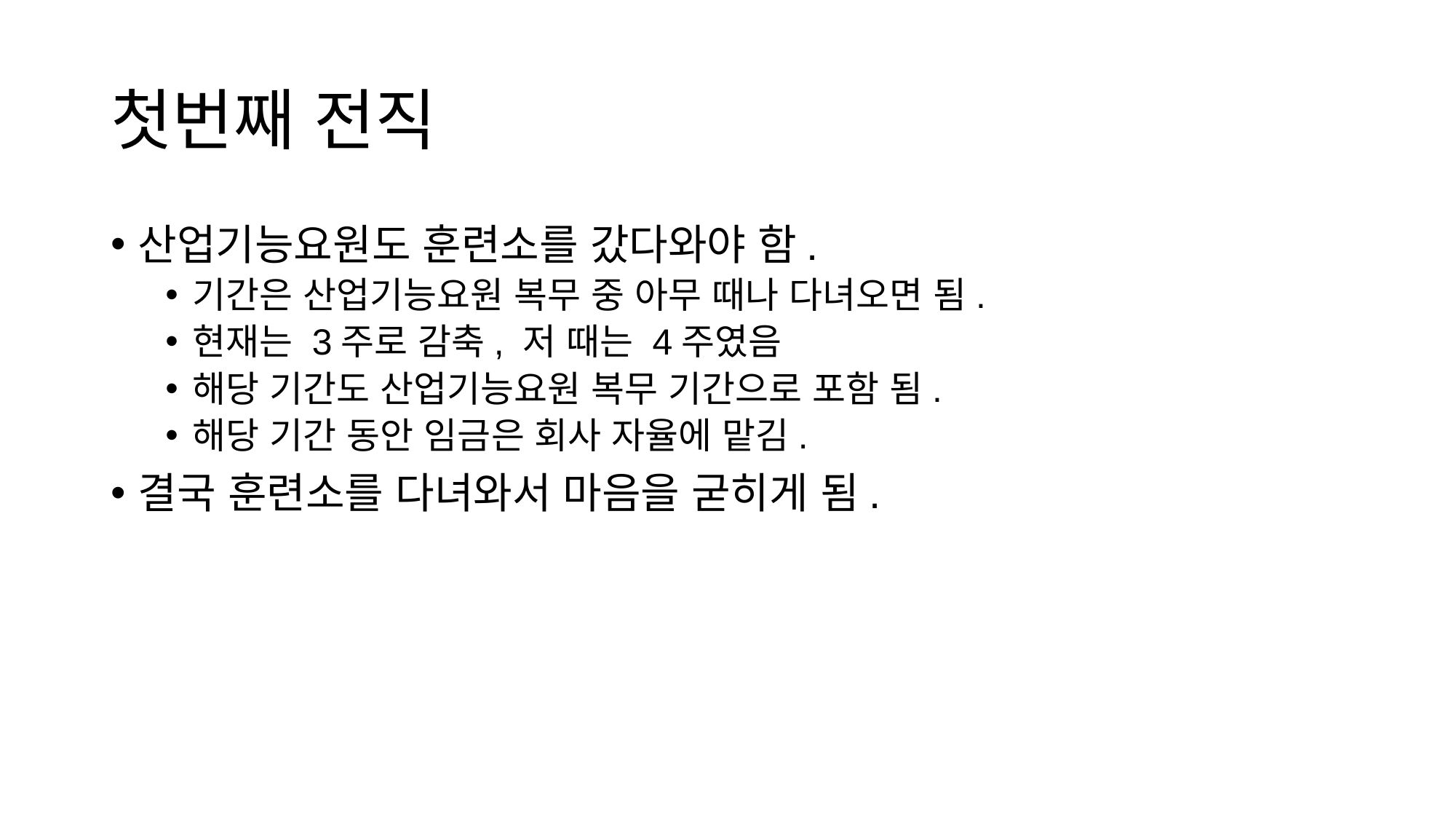

# 첫번째 전직
산업기능요원도 훈련소를 갔다와야 함.
기간은 산업기능요원 복무 중 아무 때나 다녀오면 됨.
현재는 3주로 감축, 저 때는 4주였음
해당 기간도 산업기능요원 복무 기간으로 포함 됨.
해당 기간 동안 임금은 회사 자율에 맡김.
결국 훈련소를 다녀와서 마음을 굳히게 됨.